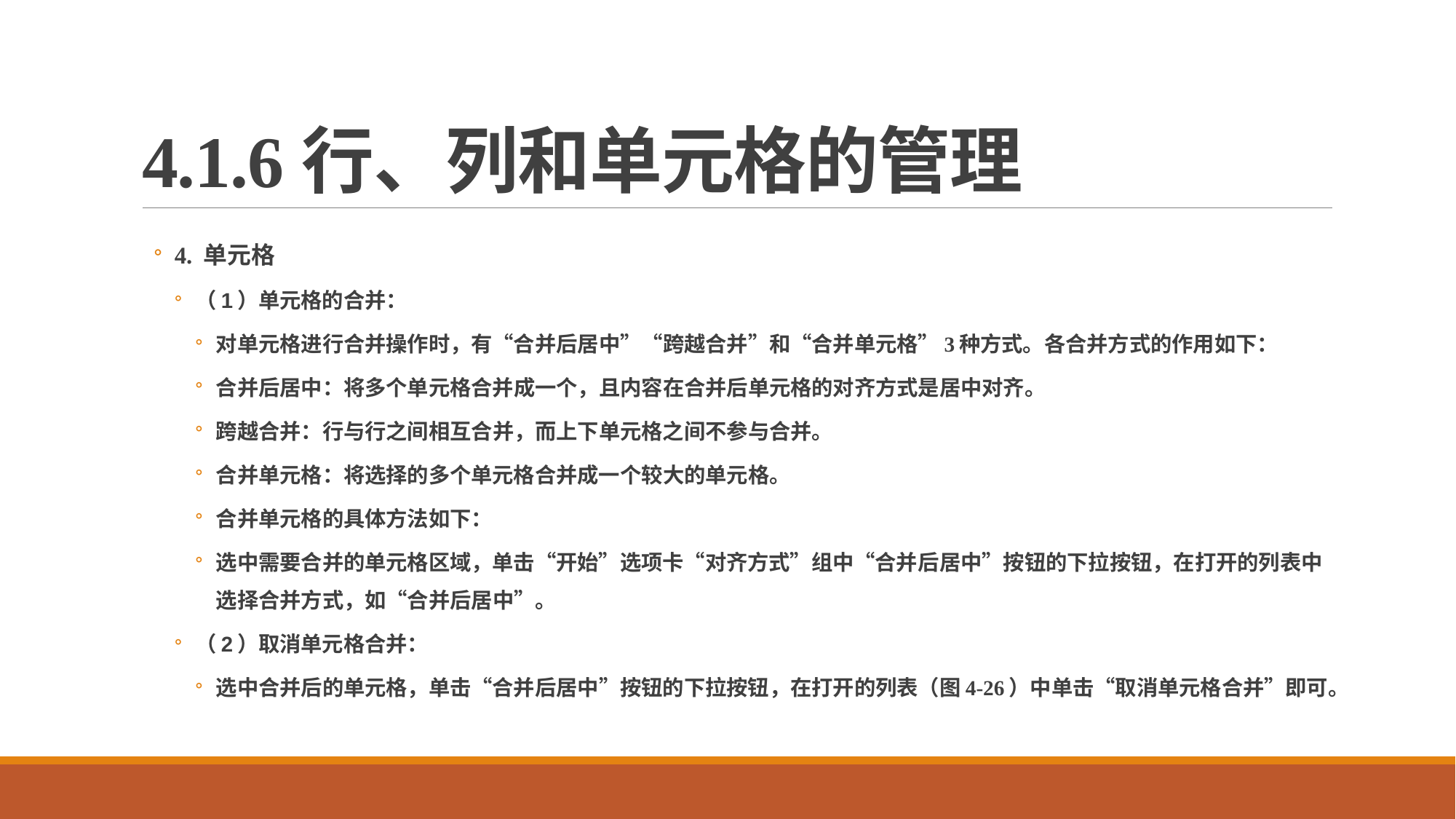

# 4.1.6行、列和单元格的管理
4. 单元格
（1）单元格的合并：
对单元格进行合并操作时，有“合并后居中”“跨越合并”和“合并单元格”3种方式。各合并方式的作用如下：
合并后居中：将多个单元格合并成一个，且内容在合并后单元格的对齐方式是居中对齐。
跨越合并：行与行之间相互合并，而上下单元格之间不参与合并。
合并单元格：将选择的多个单元格合并成一个较大的单元格。
合并单元格的具体方法如下：
选中需要合并的单元格区域，单击“开始”选项卡“对齐方式”组中“合并后居中”按钮的下拉按钮，在打开的列表中选择合并方式，如“合并后居中”。
（2）取消单元格合并：
选中合并后的单元格，单击“合并后居中”按钮的下拉按钮，在打开的列表（图4-26）中单击“取消单元格合并”即可。